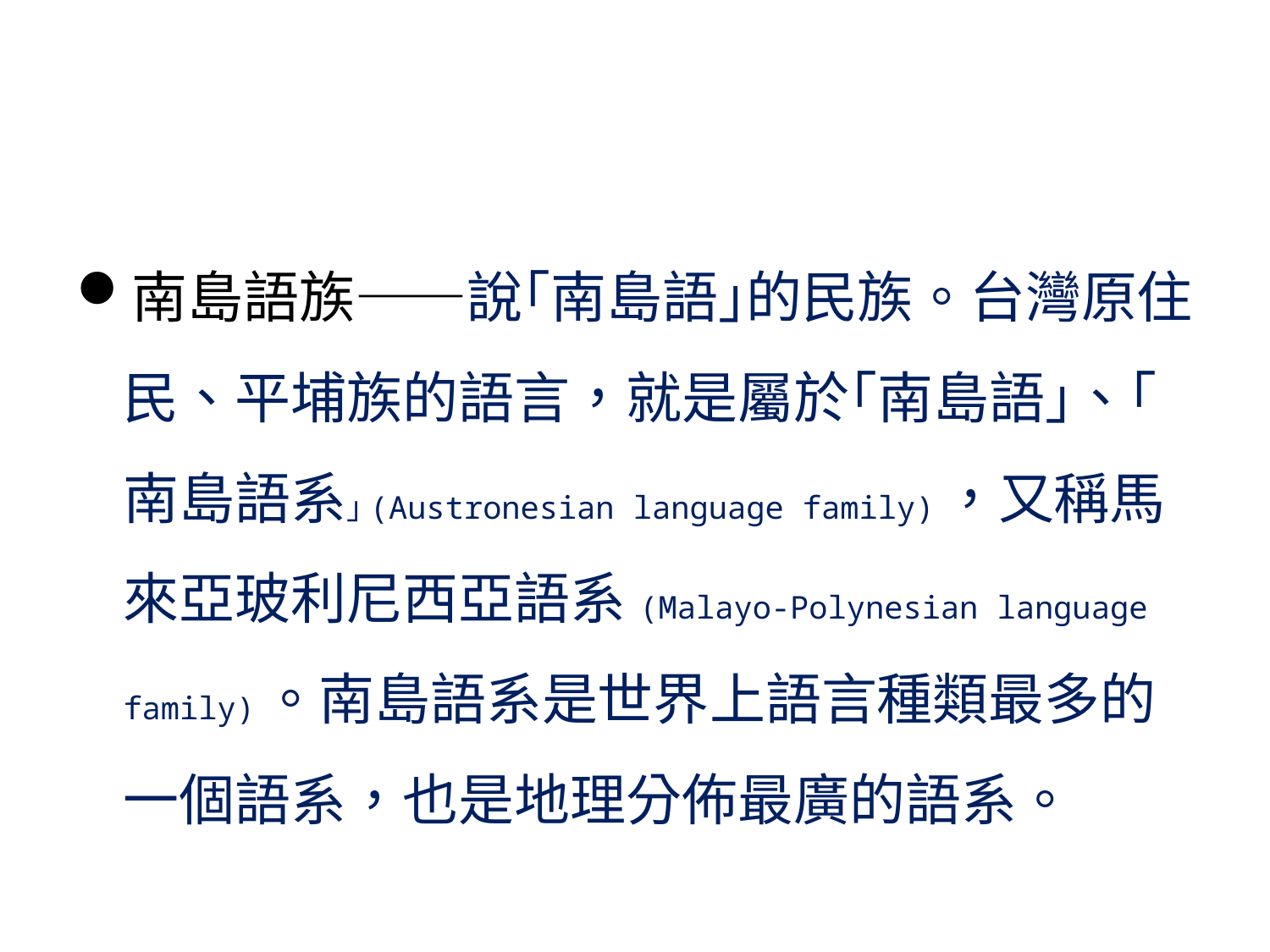

#
南島語族――說｢南島語｣的民族。台灣原住民、平埔族的語言，就是屬於｢南島語｣、｢南島語系｣(Austronesian language family)，又稱馬來亞玻利尼西亞語系(Malayo-Polynesian language family)。南島語系是世界上語言種類最多的一個語系，也是地理分佈最廣的語系。